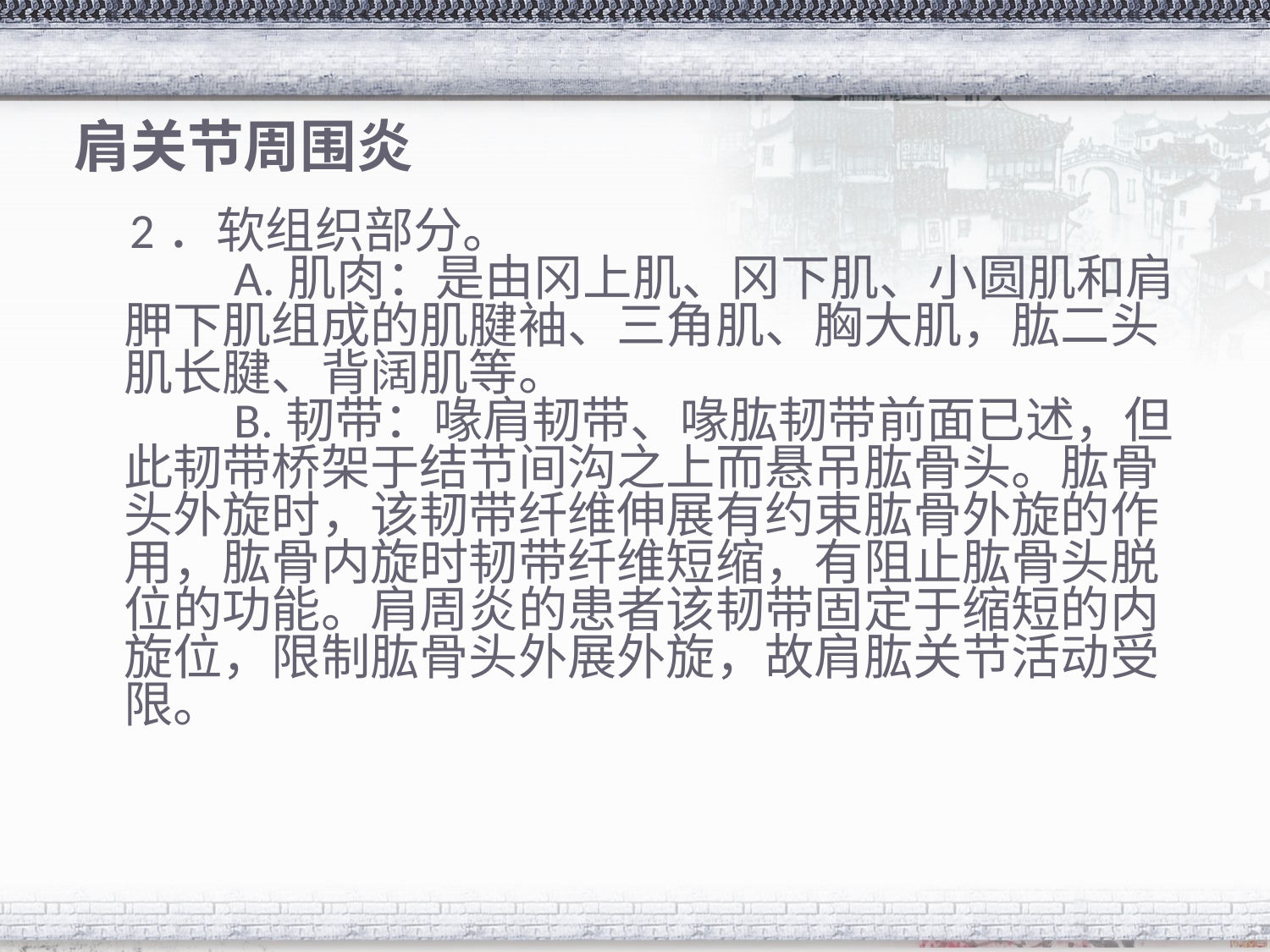

# 肩关节周围炎
     2．软组织部分。
　　A.肌肉：是由冈上肌、冈下肌、小圆肌和肩胛下肌组成的肌腱袖、三角肌、胸大肌，肱二头肌长腱、背阔肌等。
　　B.韧带：喙肩韧带、喙肱韧带前面已述，但此韧带桥架于结节间沟之上而悬吊肱骨头。肱骨头外旋时，该韧带纤维伸展有约束肱骨外旋的作用，肱骨内旋时韧带纤维短缩，有阻止肱骨头脱位的功能。肩周炎的患者该韧带固定于缩短的内旋位，限制肱骨头外展外旋，故肩肱关节活动受限。